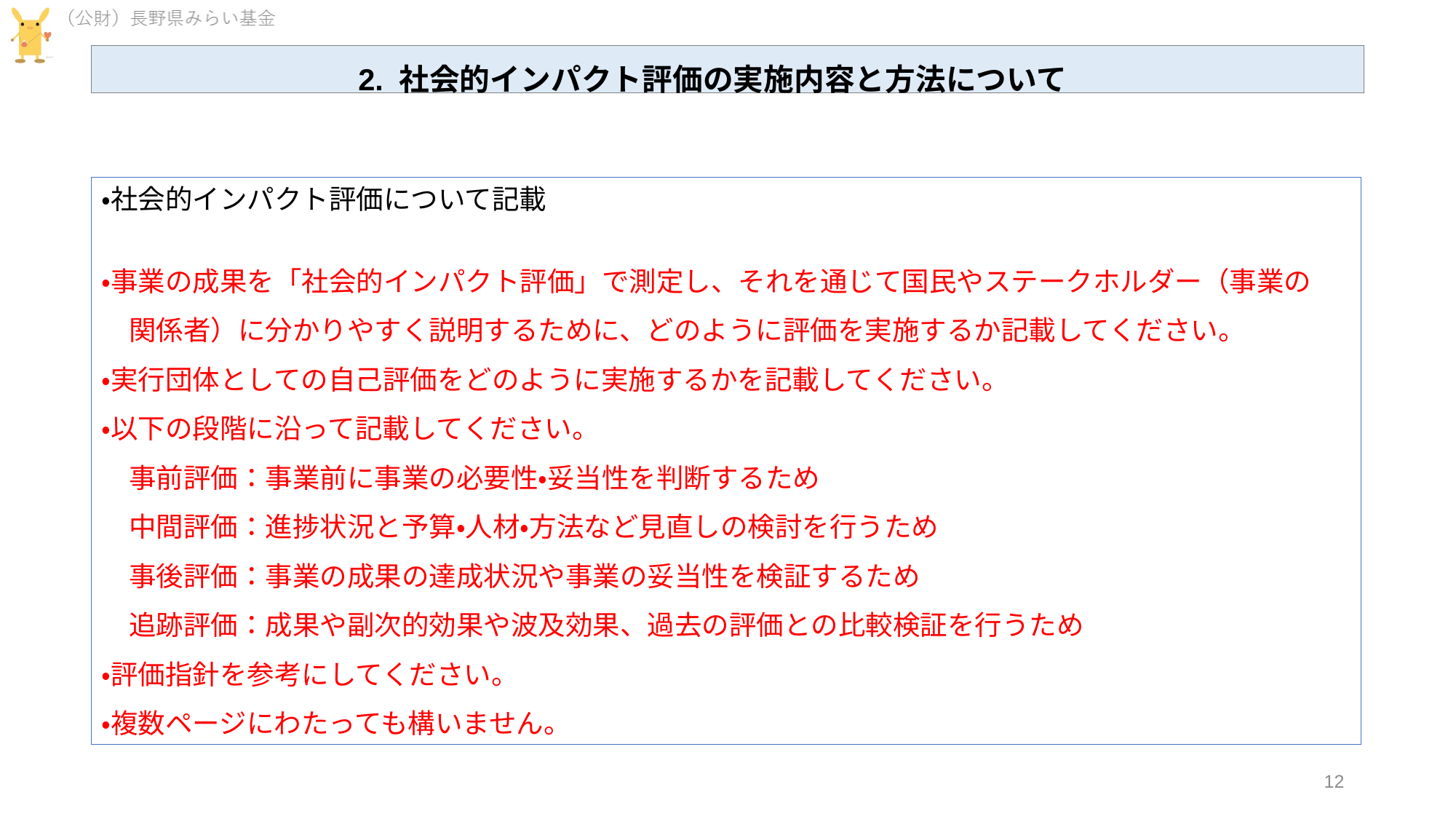

2. 社会的インパクト評価の実施内容と方法について
・社会的インパクト評価について記載

・事業の成果を「社会的インパクト評価」で測定し、それを通じて国民やステークホルダー（事業の
　関係者）に分かりやすく説明するために、どのように評価を実施するか記載してください。
・実行団体としての自己評価をどのように実施するかを記載してください。
・以下の段階に沿って記載してください。
　事前評価：事業前に事業の必要性・妥当性を判断するため
　中間評価：進捗状況と予算・人材・方法など見直しの検討を行うため
　事後評価：事業の成果の達成状況や事業の妥当性を検証するため
　追跡評価：成果や副次的効果や波及効果、過去の評価との比較検証を行うため
・評価指針を参考にしてください。
・複数ページにわたっても構いません。
12